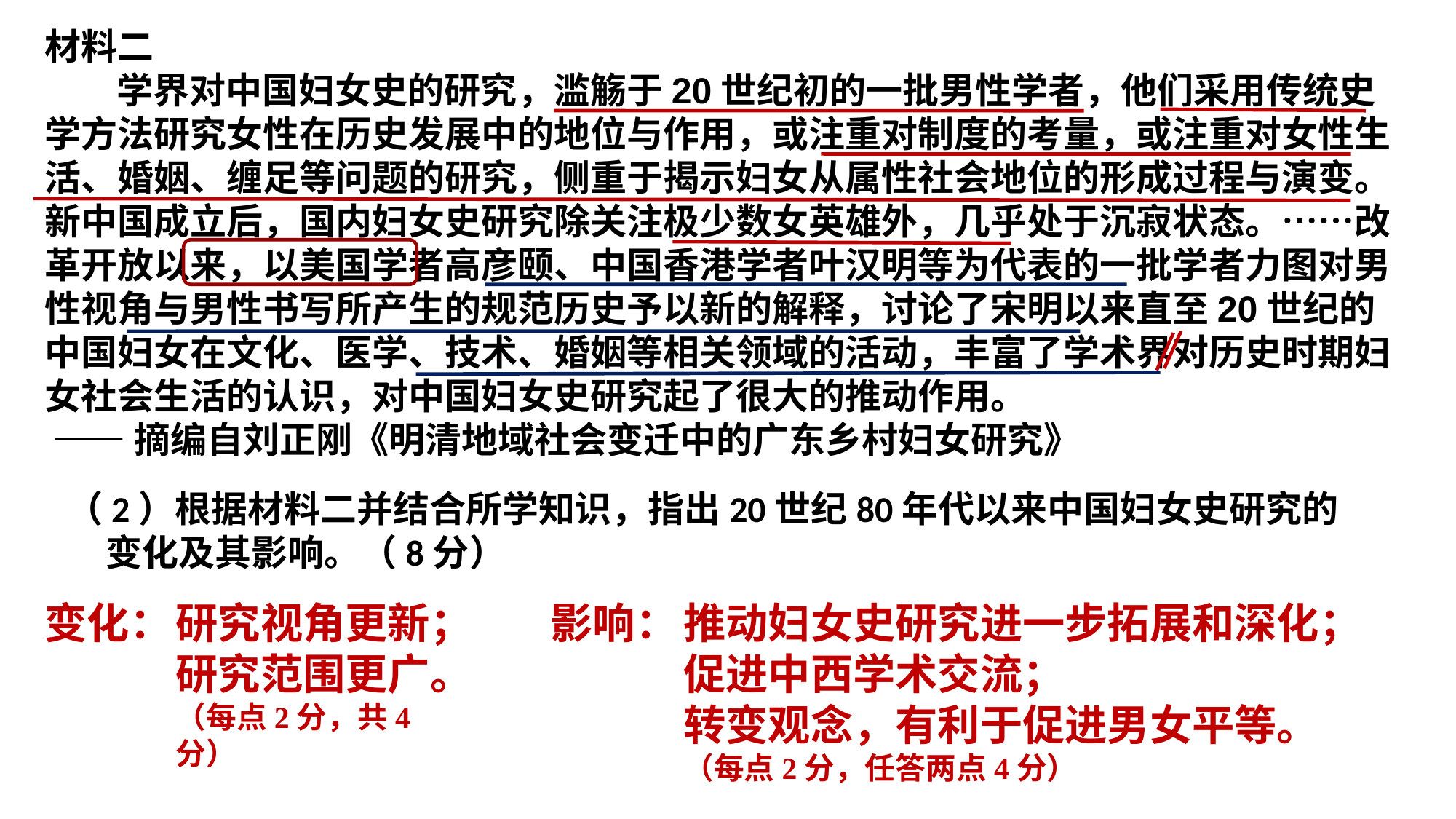

材料二
学界对中国妇女史的研究，滥觞于20世纪初的一批男性学者，他们采用传统史学方法研究女性在历史发展中的地位与作用，或注重对制度的考量，或注重对女性生活、婚姻、缠足等问题的研究，侧重于揭示妇女从属性社会地位的形成过程与演变。新中国成立后，国内妇女史研究除关注极少数女英雄外，几乎处于沉寂状态。……改革开放以来，以美国学者高彦颐、中国香港学者叶汉明等为代表的一批学者力图对男性视角与男性书写所产生的规范历史予以新的解释，讨论了宋明以来直至20世纪的中国妇女在文化、医学、技术、婚姻等相关领域的活动，丰富了学术界对历史时期妇女社会生活的认识，对中国妇女史研究起了很大的推动作用。
 ——摘编自刘正刚《明清地域社会变迁中的广东乡村妇女研究》

（2）根据材料二并结合所学知识，指出20世纪80年代以来中国妇女史研究的变化及其影响。（8分）
变化：
研究视角更新；研究范围更广。（每点2分，共4分）
影响：
推动妇女史研究进一步拓展和深化；促进中西学术交流；
转变观念，有利于促进男女平等。（每点2分，任答两点4分）